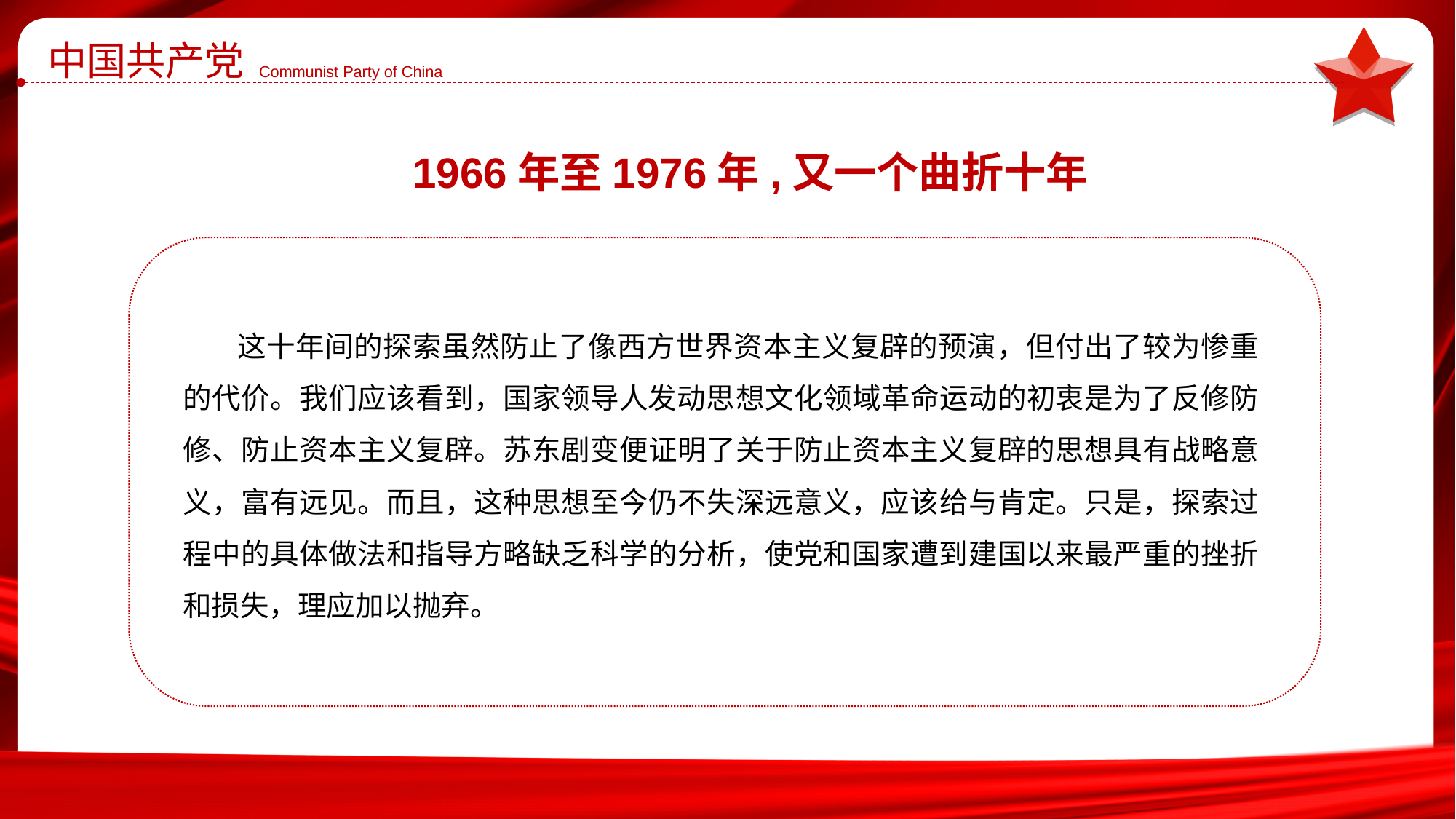

1966年至1976年,又一个曲折十年

这十年间的探索虽然防止了像西方世界资本主义复辟的预演，但付出了较为惨重的代价。我们应该看到，国家领导人发动思想文化领域革命运动的初衷是为了反修防修、防止资本主义复辟。苏东剧变便证明了关于防止资本主义复辟的思想具有战略意义，富有远见。而且，这种思想至今仍不失深远意义，应该给与肯定。只是，探索过程中的具体做法和指导方略缺乏科学的分析，使党和国家遭到建国以来最严重的挫折和损失，理应加以抛弃。